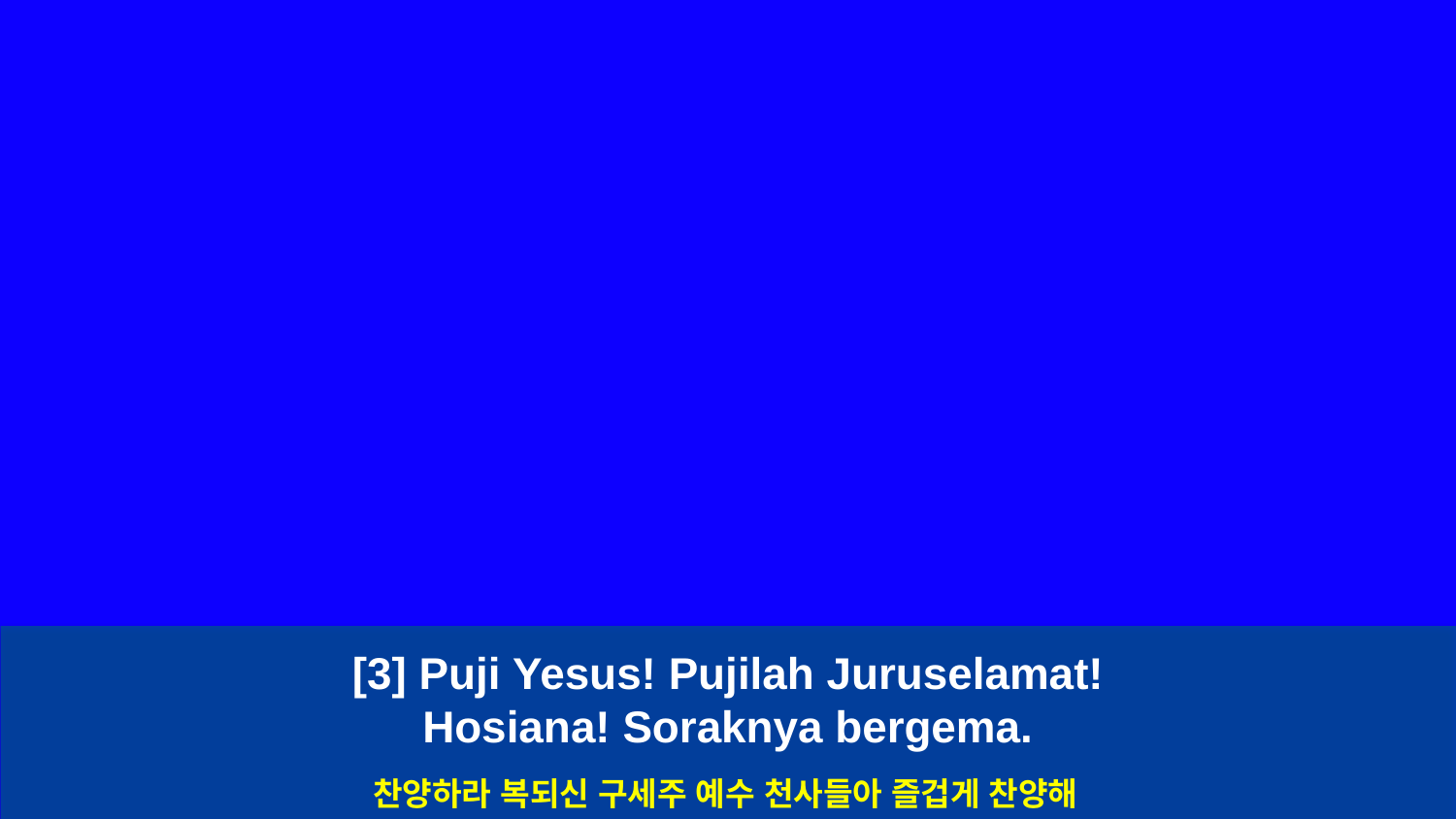

[3] Puji Yesus! Pujilah Juruselamat!
Hosiana! Soraknya bergema.
찬양하라 복되신 구세주 예수 천사들아 즐겁게 찬양해